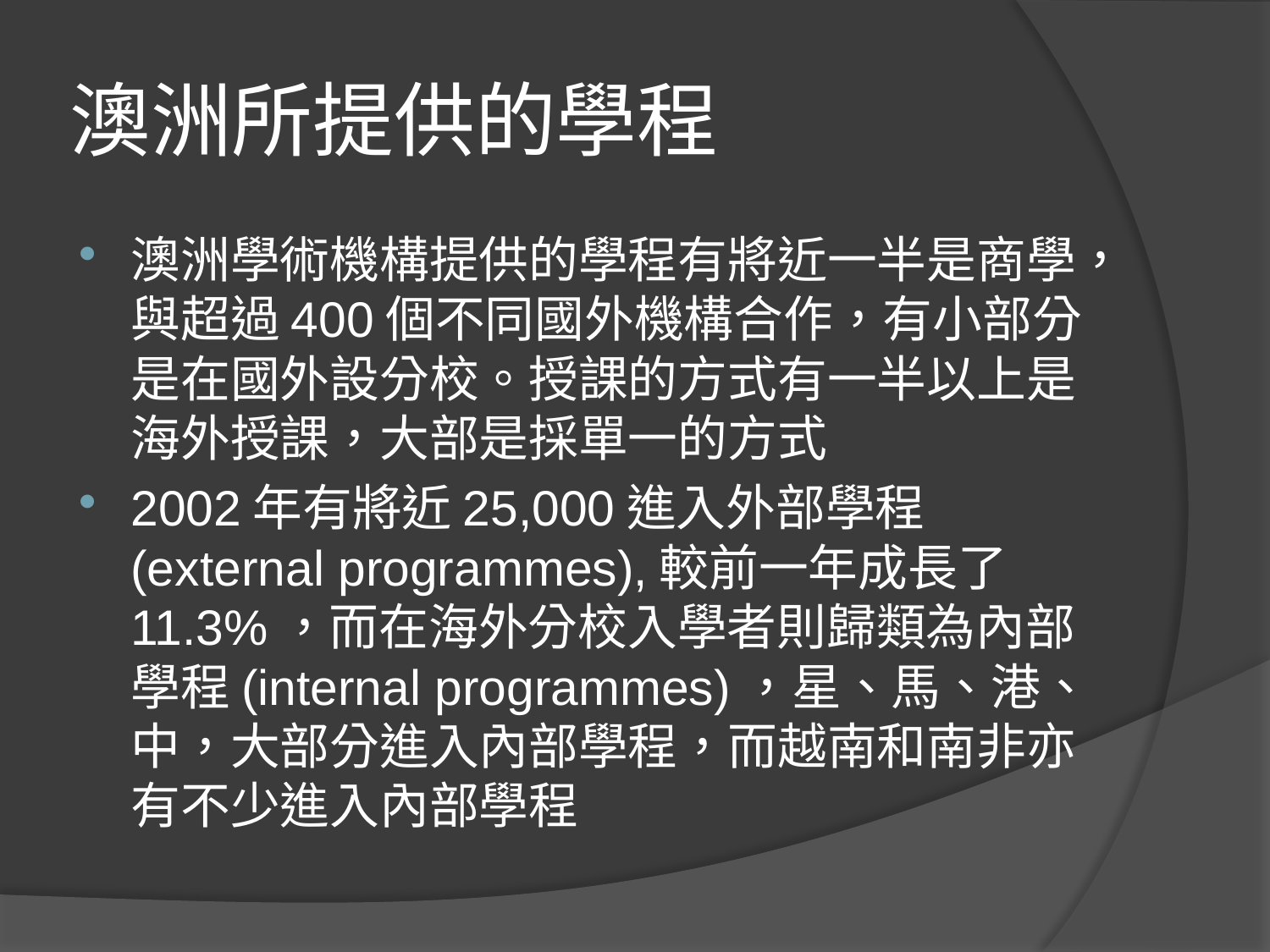

# 澳洲所提供的學程
澳洲學術機構提供的學程有將近一半是商學，與超過400個不同國外機構合作，有小部分是在國外設分校。授課的方式有一半以上是海外授課，大部是採單一的方式
2002年有將近25,000進入外部學程(external programmes),較前一年成長了11.3%，而在海外分校入學者則歸類為內部學程(internal programmes)，星、馬、港、中，大部分進入內部學程，而越南和南非亦有不少進入內部學程